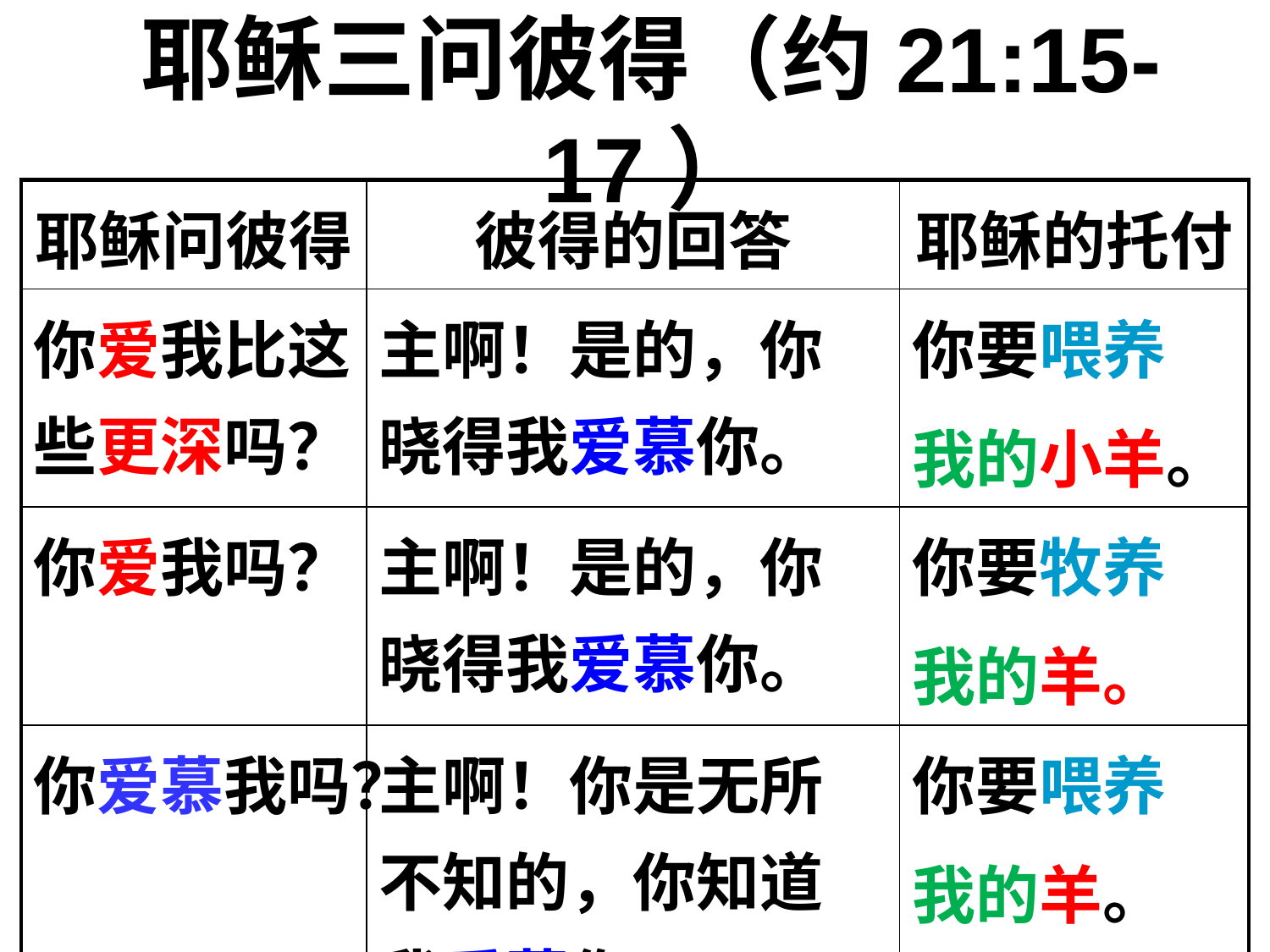

# 耶稣三问彼得（约21:15-17）
| 耶稣问彼得 | 彼得的回答 | 耶稣的托付 |
| --- | --- | --- |
| 你爱我比这些更深吗？ | 主啊！是的，你晓得我爱慕你。 | 你要喂养 我的小羊。 |
| 你爱我吗？ | 主啊！是的，你晓得我爱慕你。 | 你要牧养 我的羊。 |
| 你爱慕我吗？ | 主啊！你是无所不知的，你知道我爱慕你。 | 你要喂养 我的羊。 |